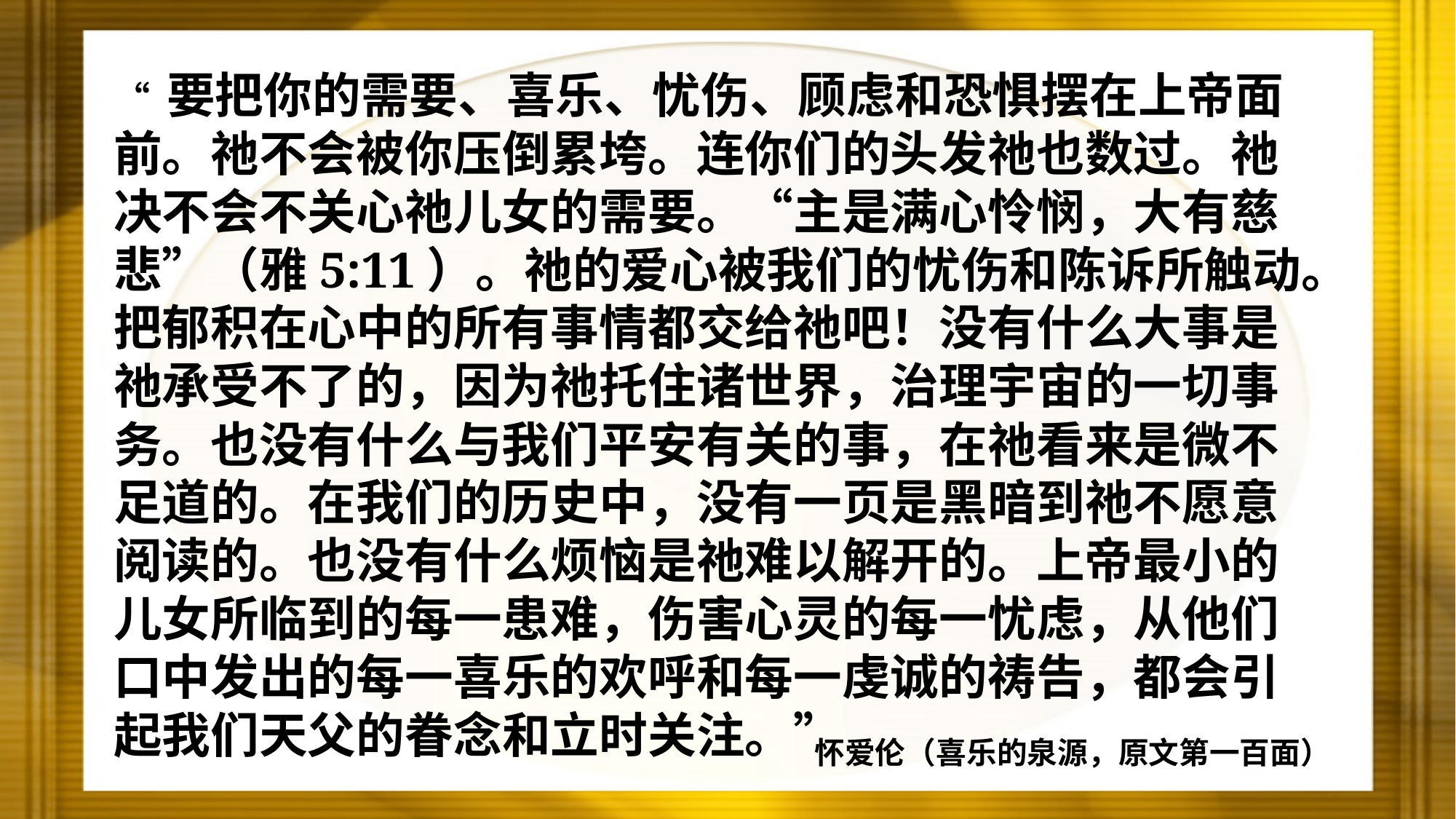

“ 要把你的需要、喜乐、忧伤、顾虑和恐惧摆在上帝面前。祂不会被你压倒累垮。连你们的头发祂也数过。祂决不会不关心祂儿女的需要。“主是满心怜悯，大有慈悲”（雅5:11）。祂的爱心被我们的忧伤和陈诉所触动。把郁积在心中的所有事情都交给祂吧！没有什么大事是祂承受不了的，因为祂托住诸世界，治理宇宙的一切事务。也没有什么与我们平安有关的事，在祂看来是微不足道的。在我们的历史中，没有一页是黑暗到祂不愿意阅读的。也没有什么烦恼是祂难以解开的。上帝最小的儿女所临到的每一患难，伤害心灵的每一忧虑，从他们口中发出的每一喜乐的欢呼和每一虔诚的祷告，都会引起我们天父的眷念和立时关注。”
怀爱伦（喜乐的泉源，原文第一百面）